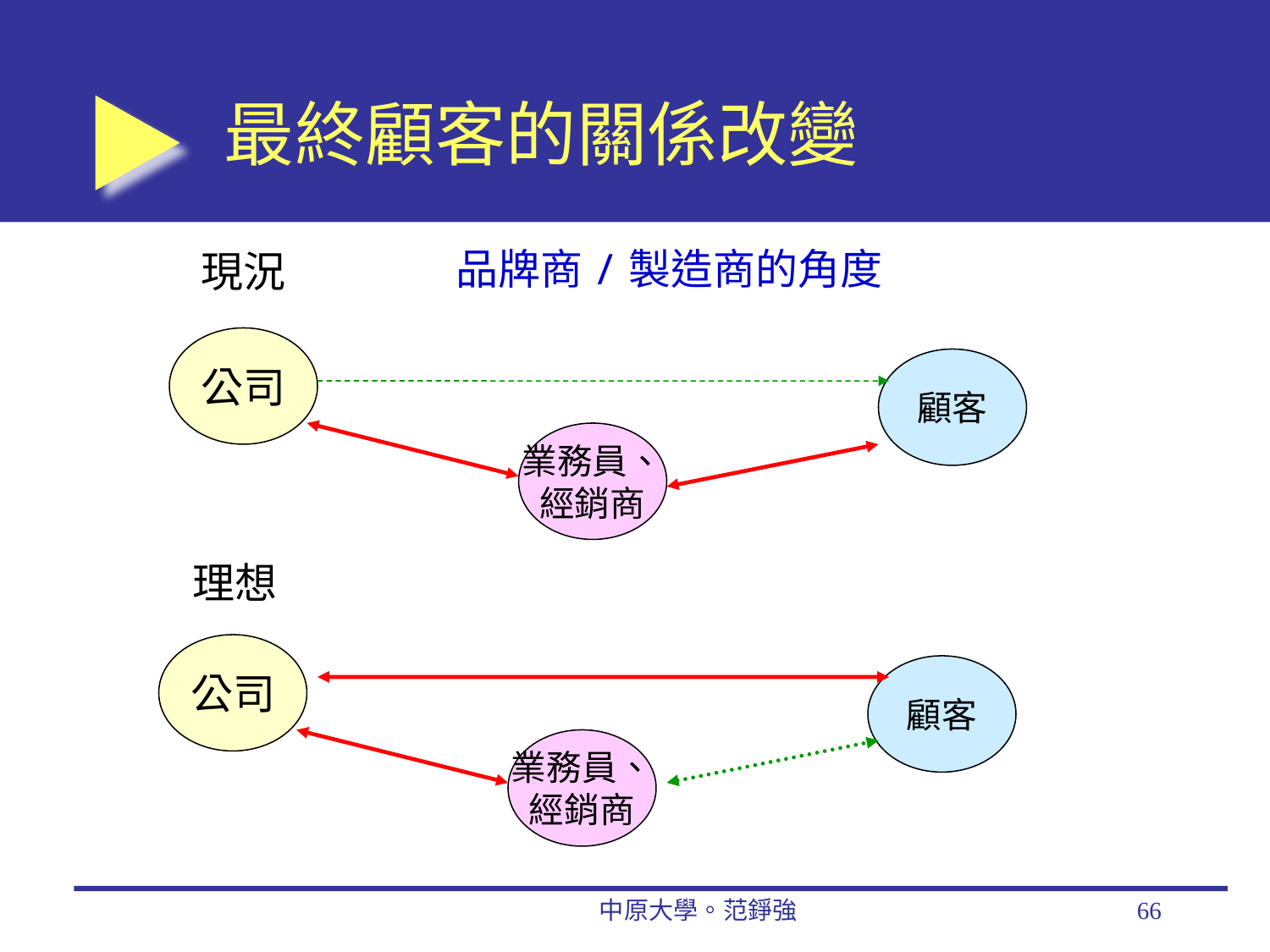

# 最終顧客的關係改變
品牌商/製造商的角度
現況
公司
顧客

業務員、
經銷商

理想
公司
顧客

業務員、
經銷商

中原大學。范錚強
66